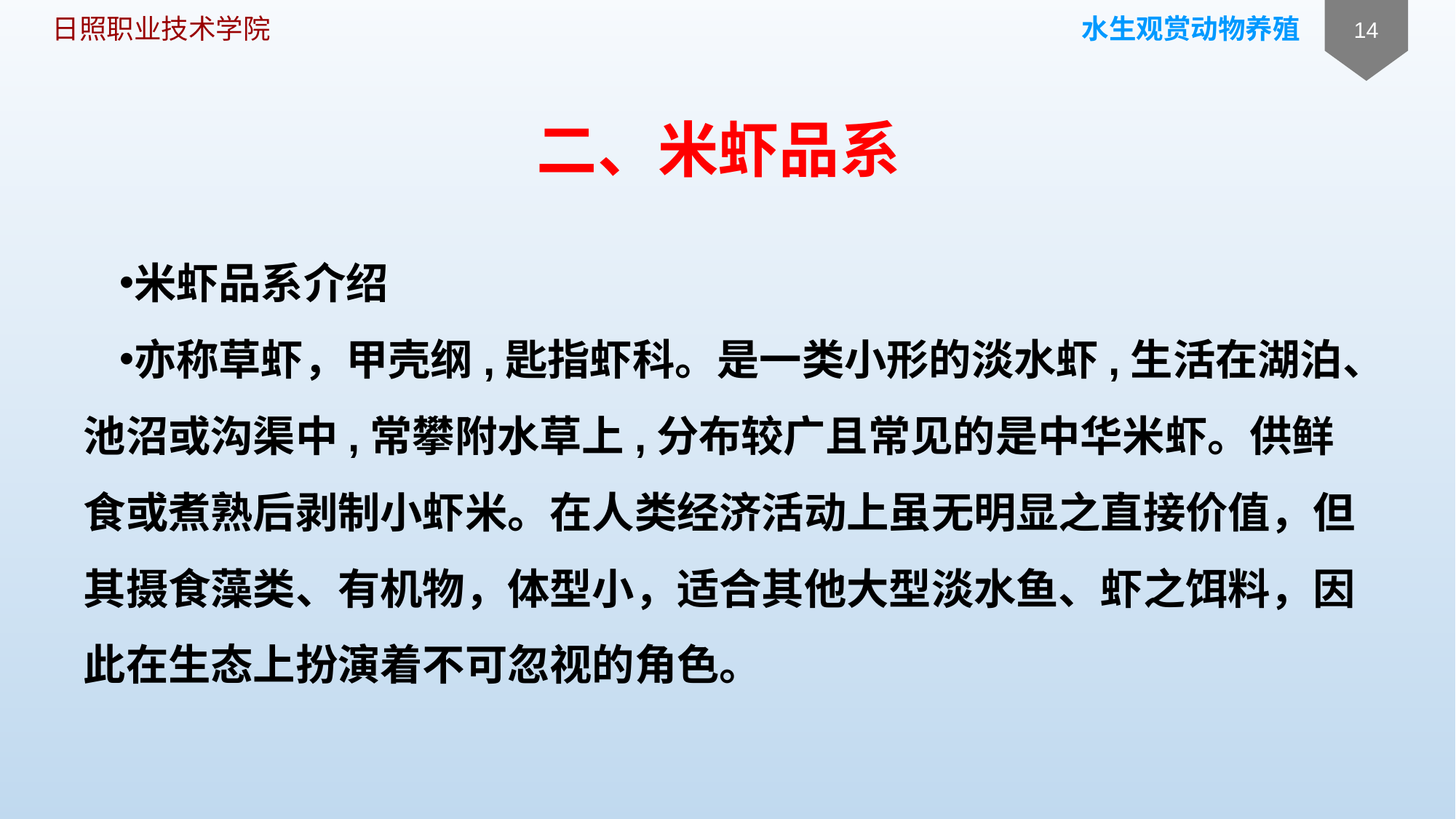

# 二、米虾品系
米虾品系介绍
亦称草虾，甲壳纲,匙指虾科。是一类小形的淡水虾,生活在湖泊、池沼或沟渠中,常攀附水草上,分布较广且常见的是中华米虾。供鲜食或煮熟后剥制小虾米。在人类经济活动上虽无明显之直接价值，但其摄食藻类、有机物，体型小，适合其他大型淡水鱼、虾之饵料，因此在生态上扮演着不可忽视的角色。